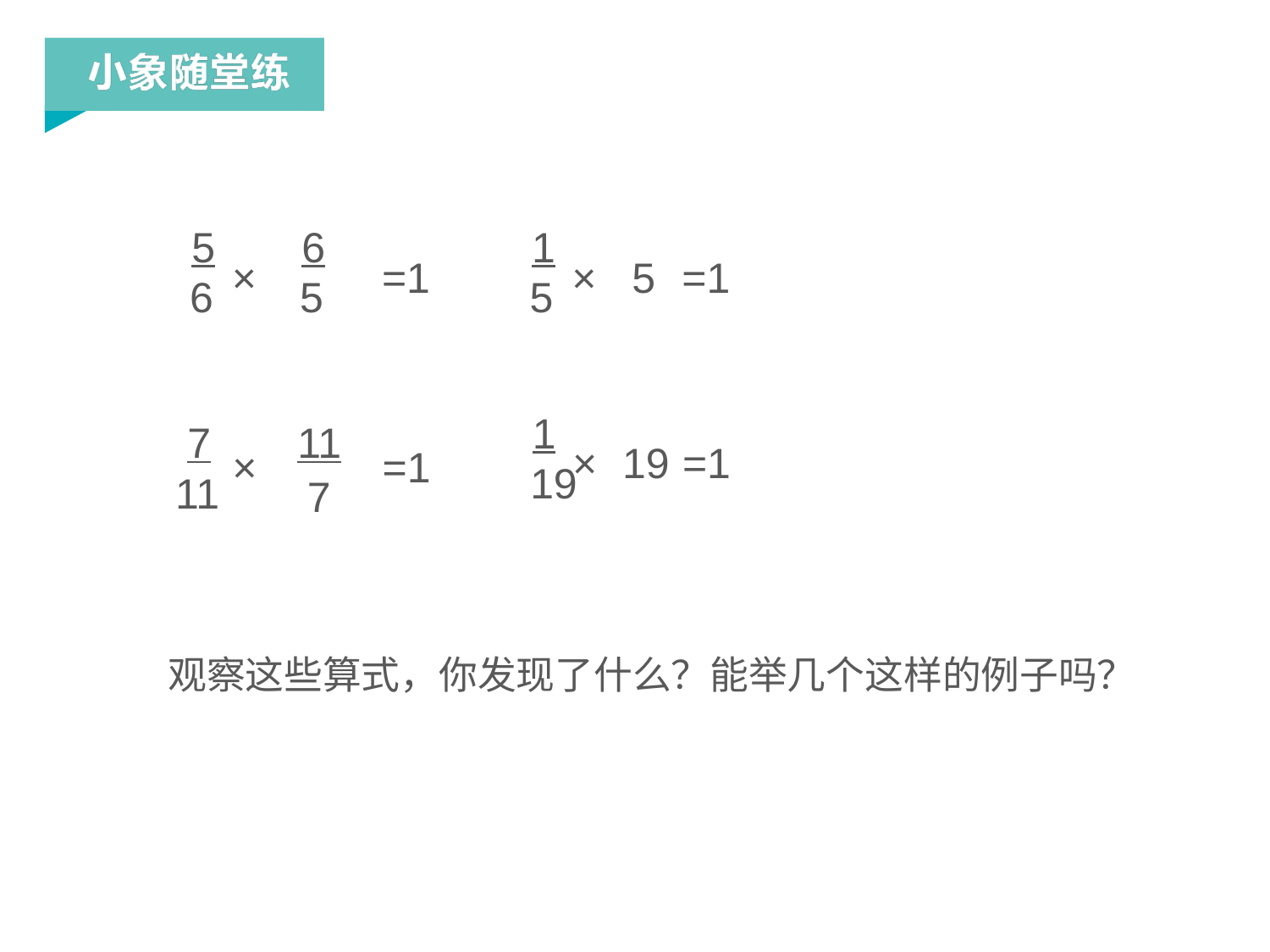

5
6
6
5
1
5
×
=1
×
5
=1
1
19
7
11
11
7
×
19
=1
×
=1
观察这些算式，你发现了什么？能举几个这样的例子吗？